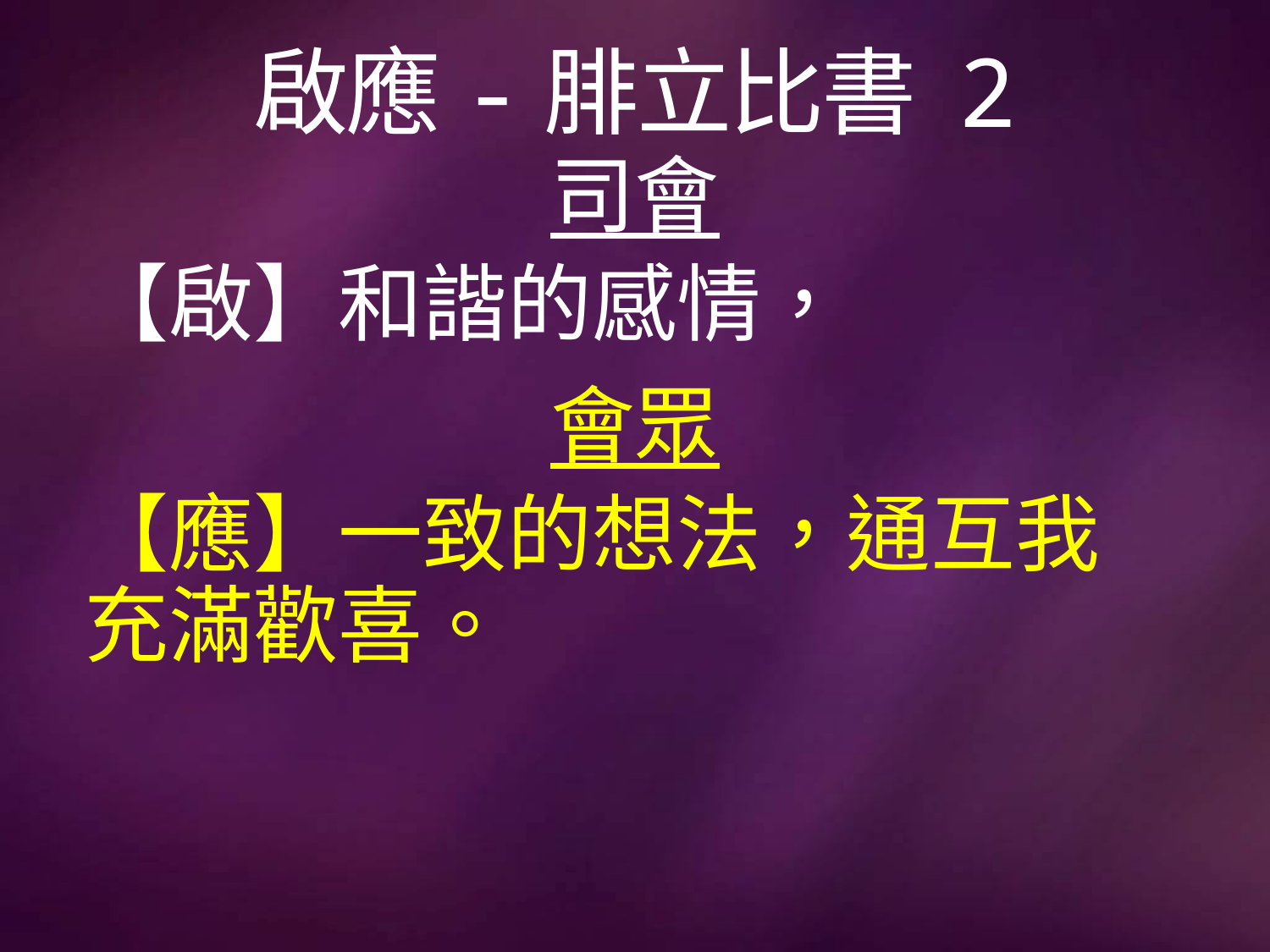

# 啟應-腓立比書 2
司會
【啟】和諧的感情，

會眾
【應】一致的想法，通互我充滿歡喜。